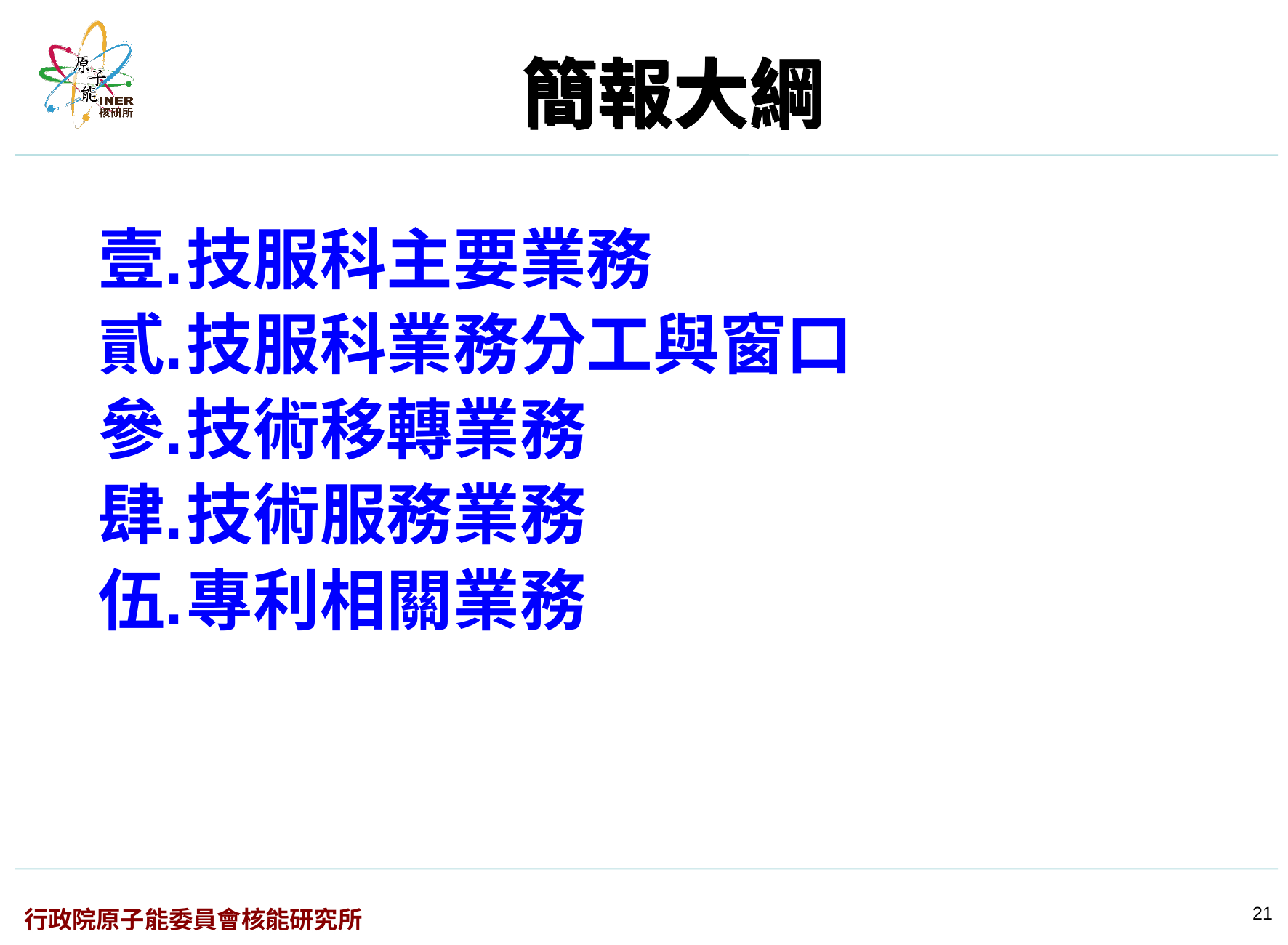

# 簡報大綱
技服科主要業務
技服科業務分工與窗口
技術移轉業務
技術服務業務
專利相關業務